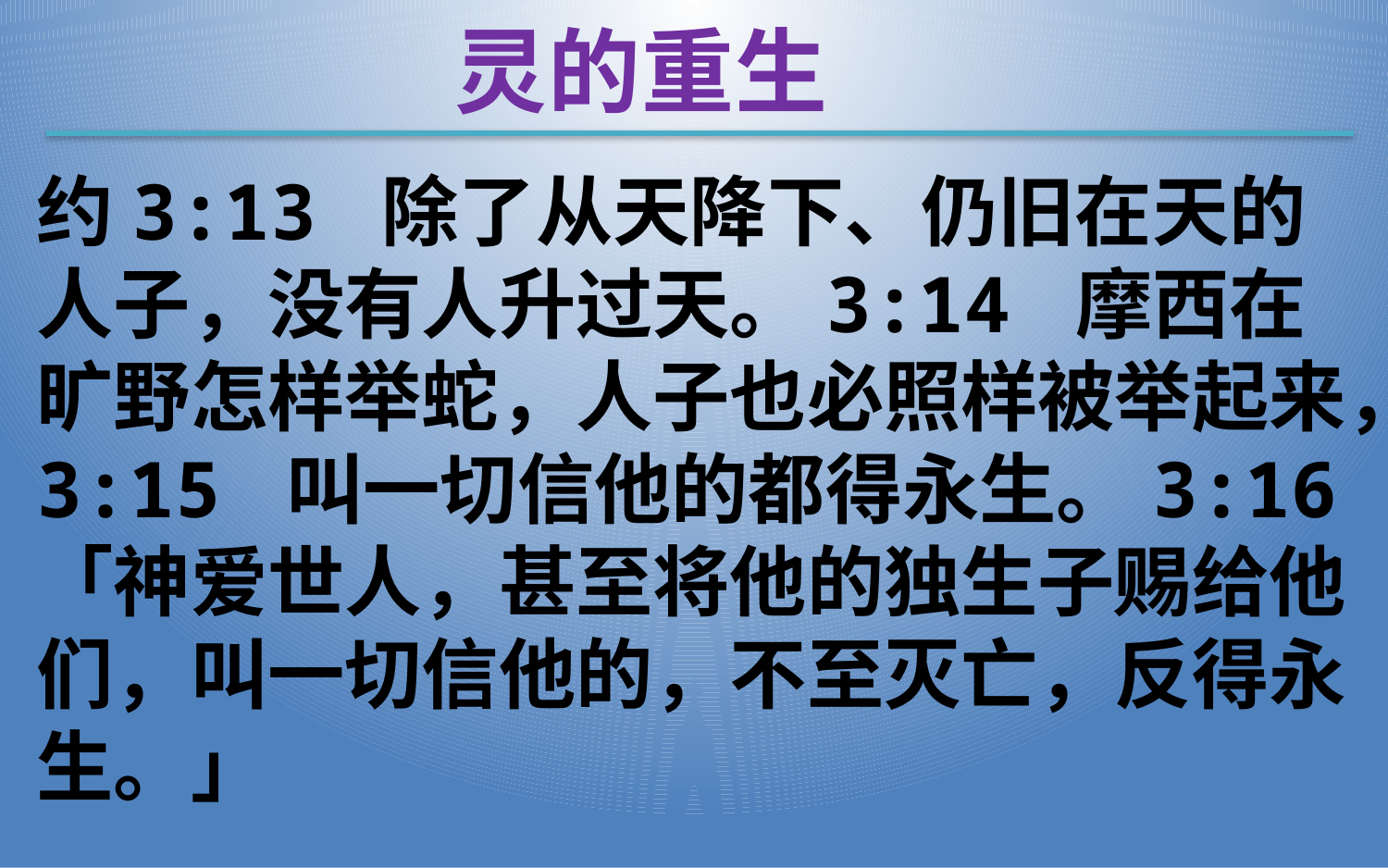

灵的重生
约3:13 除了从天降下、仍旧在天的人子，没有人升过天。3:14 摩西在旷野怎样举蛇，人子也必照样被举起来，3:15 叫一切信他的都得永生。3:16 「神爱世人，甚至将他的独生子赐给他们，叫一切信他的，不至灭亡，反得永生。」